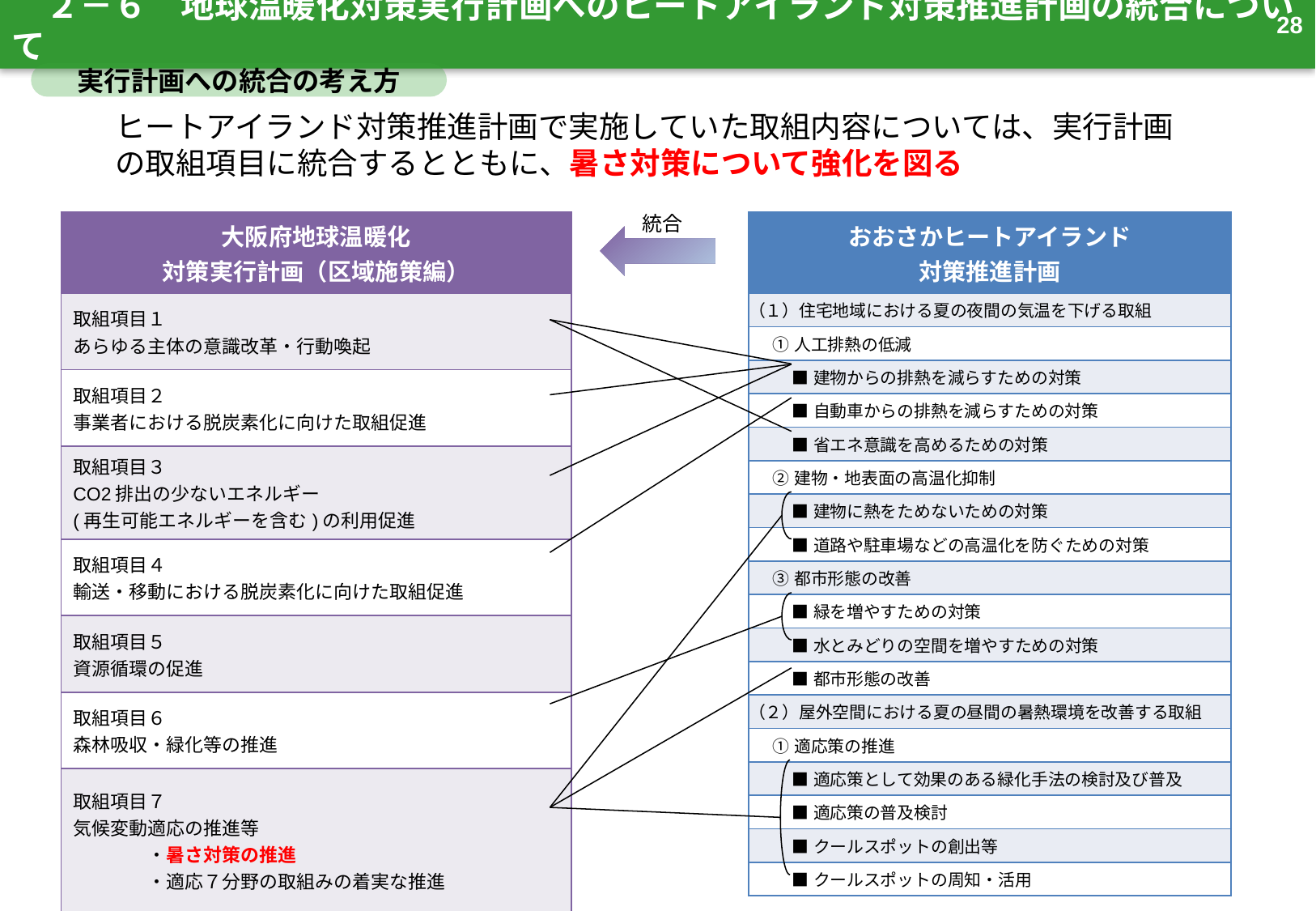

28
　２－６　地球温暖化対策実行計画へのヒートアイランド対策推進計画の統合について
実行計画への統合の考え方
ヒートアイランド対策推進計画で実施していた取組内容については、実行計画の取組項目に統合するとともに、暑さ対策について強化を図る
統合
| 大阪府地球温暖化 対策実行計画（区域施策編） |
| --- |
| 取組項目１ あらゆる主体の意識改革・行動喚起 |
| 取組項目２ 事業者における脱炭素化に向けた取組促進 |
| 取組項目３ CO2排出の少ないエネルギー (再生可能エネルギーを含む)の利用促進 |
| 取組項目４ 輸送・移動における脱炭素化に向けた取組促進 |
| 取組項目５ 資源循環の促進 |
| 取組項目６ 森林吸収・緑化等の推進 |
| 取組項目７ 気候変動適応の推進等 　　　　・暑さ対策の推進 　　　　・適応７分野の取組みの着実な推進 |
| おおさかヒートアイランド 対策推進計画 |
| --- |
| （１）住宅地域における夏の夜間の気温を下げる取組 |
| ①人工排熱の低減 |
| ■建物からの排熱を減らすための対策 |
| ■自動車からの排熱を減らすための対策 |
| ■省エネ意識を高めるための対策 |
| ②建物・地表面の高温化抑制 |
| ■建物に熱をためないための対策 |
| ■道路や駐車場などの高温化を防ぐための対策 |
| ③都市形態の改善 |
| ■緑を増やすための対策 |
| ■水とみどりの空間を増やすための対策 |
| ■都市形態の改善 |
| （２）屋外空間における夏の昼間の暑熱環境を改善する取組 |
| ①適応策の推進 |
| ■適応策として効果のある緑化手法の検討及び普及 |
| ■適応策の普及検討 |
| ■クールスポットの創出等 |
| ■クールスポットの周知・活用 |